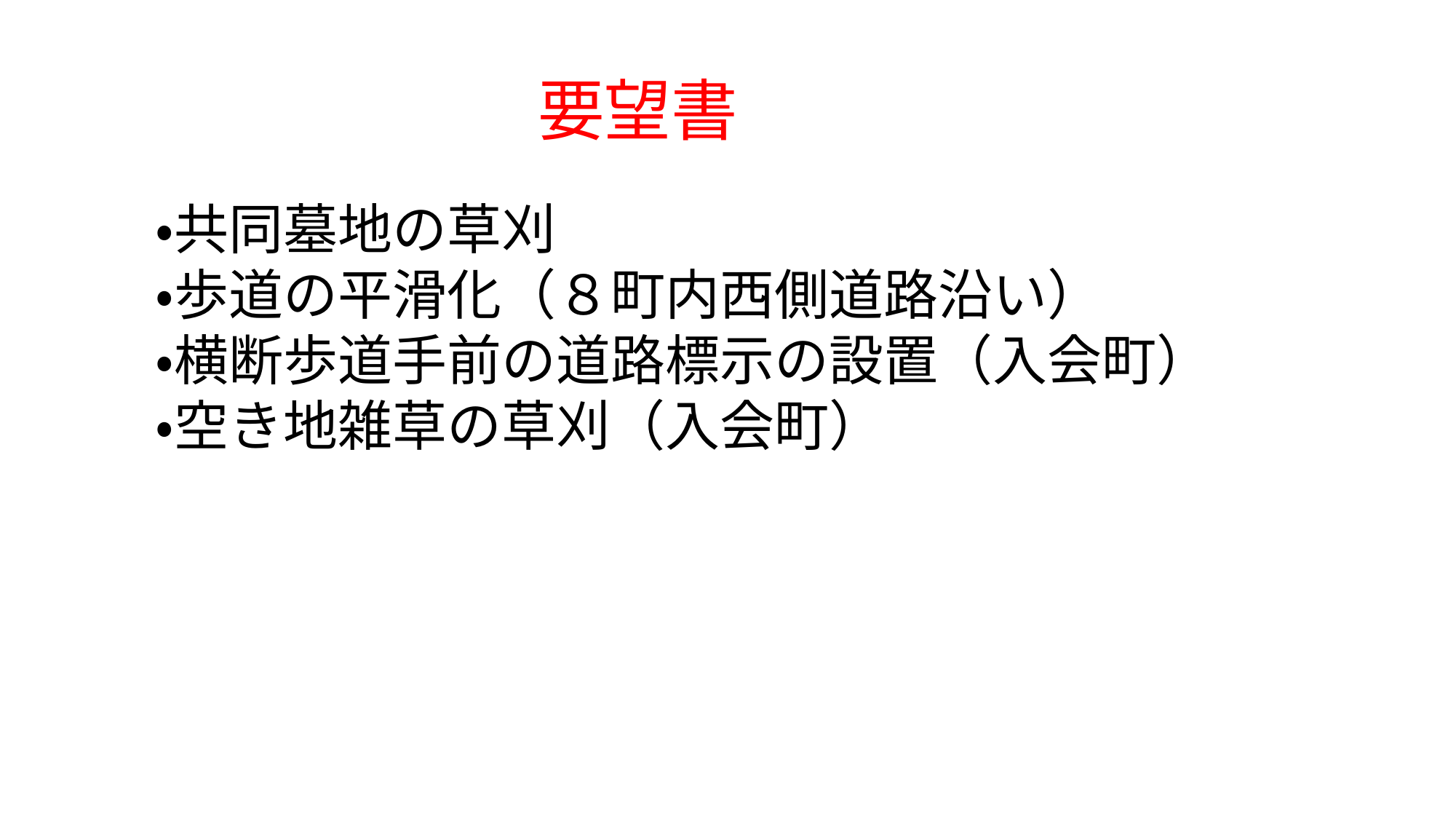

要望書
・共同墓地の草刈
・歩道の平滑化（８町内西側道路沿い）
・横断歩道手前の道路標示の設置（入会町）
・空き地雑草の草刈（入会町）